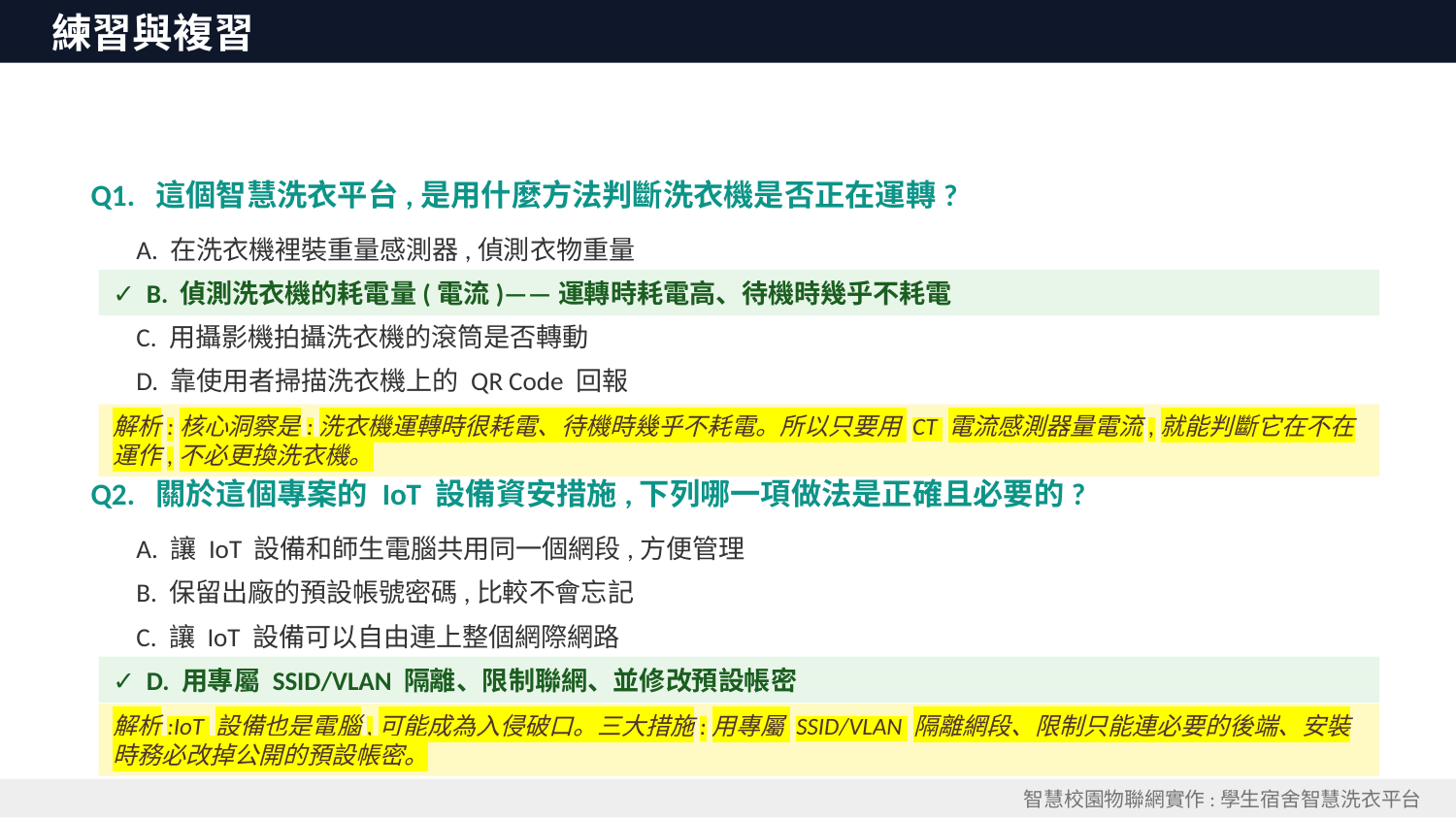

練習與複習
Q1.  這個智慧洗衣平台,是用什麼方法判斷洗衣機是否正在運轉?
    A. 在洗衣機裡裝重量感測器,偵測衣物重量
✓  B. 偵測洗衣機的耗電量(電流)——運轉時耗電高、待機時幾乎不耗電
    C. 用攝影機拍攝洗衣機的滾筒是否轉動
    D. 靠使用者掃描洗衣機上的 QR Code 回報
解析:核心洞察是:洗衣機運轉時很耗電、待機時幾乎不耗電。所以只要用 CT 電流感測器量電流,就能判斷它在不在運作,不必更換洗衣機。
Q2.  關於這個專案的 IoT 設備資安措施,下列哪一項做法是正確且必要的?
    A. 讓 IoT 設備和師生電腦共用同一個網段,方便管理
    B. 保留出廠的預設帳號密碼,比較不會忘記
    C. 讓 IoT 設備可以自由連上整個網際網路
✓  D. 用專屬 SSID/VLAN 隔離、限制聯網、並修改預設帳密
解析:IoT 設備也是電腦,可能成為入侵破口。三大措施:用專屬 SSID/VLAN 隔離網段、限制只能連必要的後端、安裝時務必改掉公開的預設帳密。
智慧校園物聯網實作:學生宿舍智慧洗衣平台